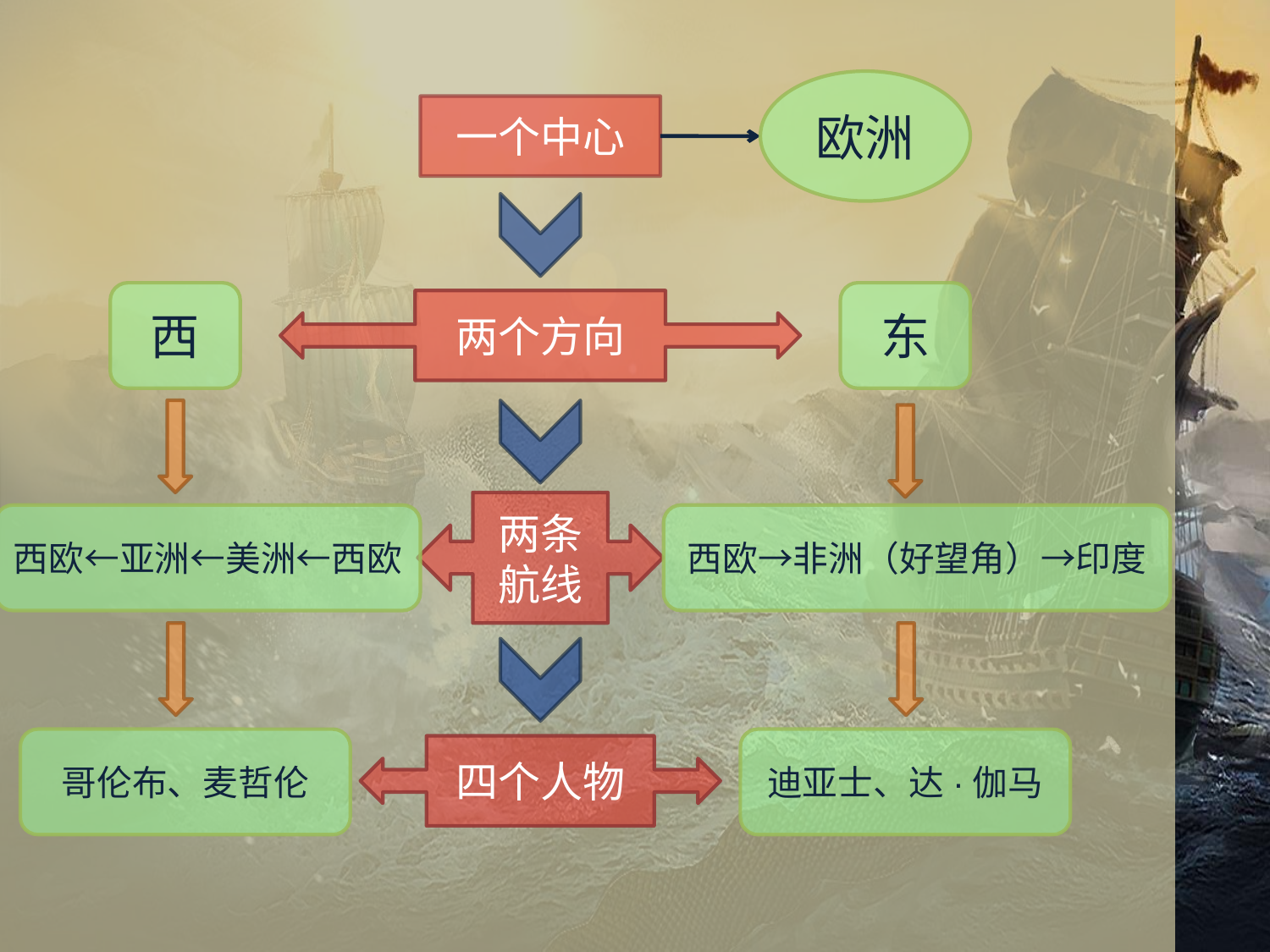

欧洲
一个中心

西
东
两个方向

两条航线
西欧→非洲（好望角）→印度
西欧←亚洲←美洲←西欧

哥伦布、麦哲伦
迪亚士、达·伽马
四个人物